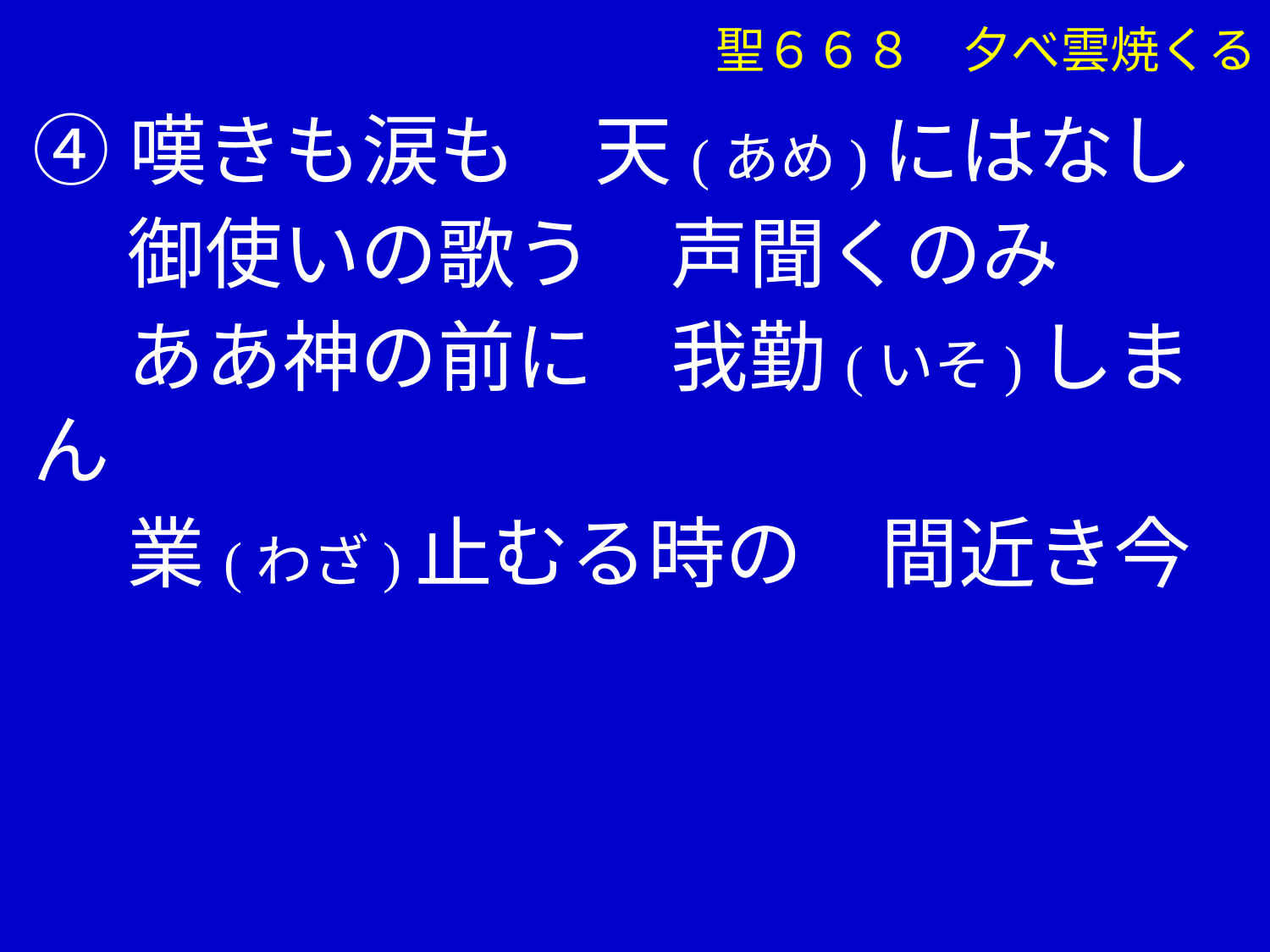

④嘆きも涙も　天(あめ)にはなし
　 御使いの歌う　声聞くのみ
　 ああ神の前に　我勤(いそ)しまん
　 業(わざ)止むる時の　間近き今
  聖６６８　夕べ雲焼くる